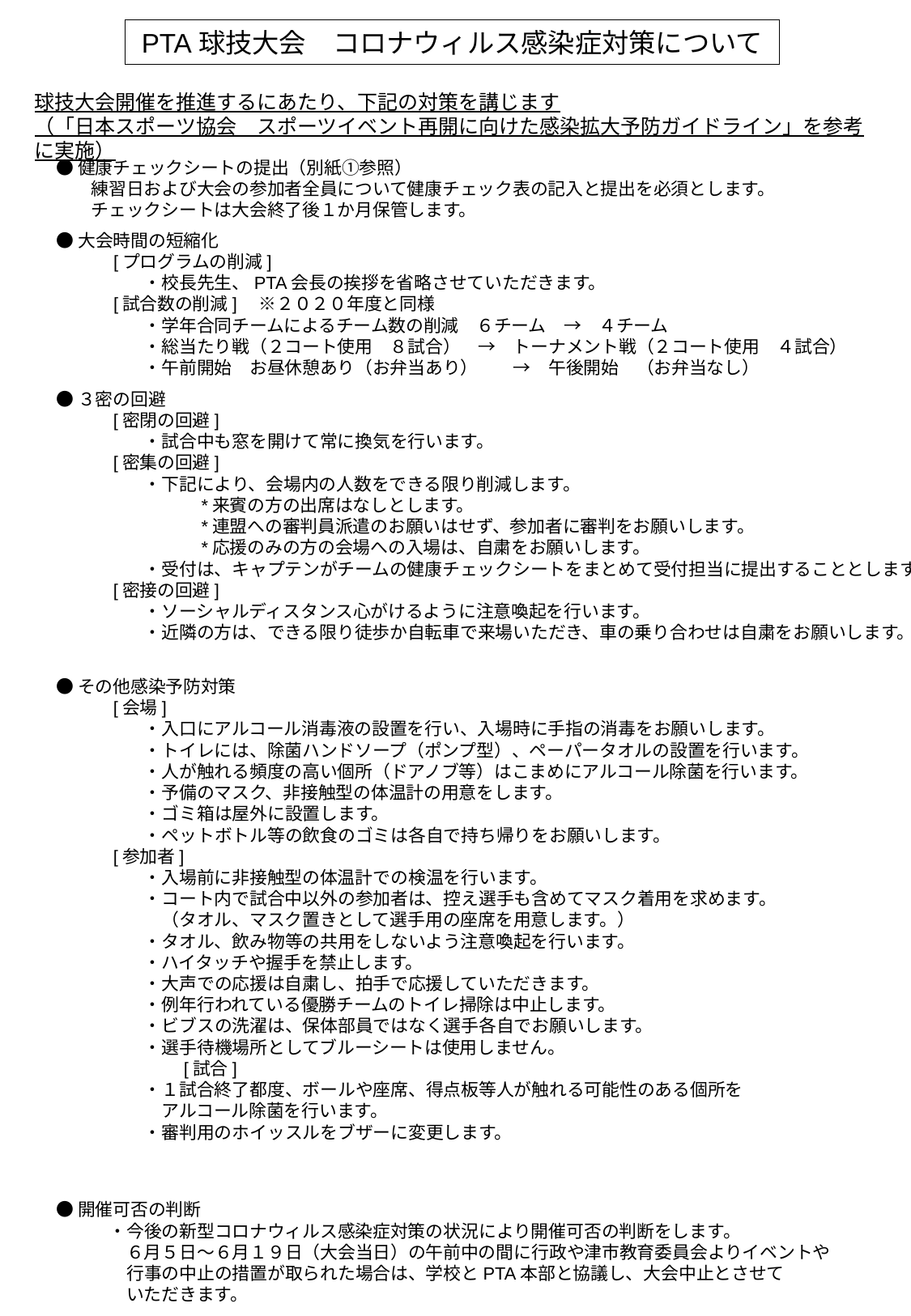

PTA球技大会　コロナウィルス感染症対策について
球技大会開催を推進するにあたり、下記の対策を講じます
（「日本スポーツ協会　スポーツイベント再開に向けた感染拡大予防ガイドライン」を参考に実施）
●健康チェックシートの提出（別紙①参照）
　　練習日および大会の参加者全員について健康チェック表の記入と提出を必須とします。
　　チェックシートは大会終了後１か月保管します。
●大会時間の短縮化
　　　[プログラムの削減]
　　　　　・校長先生、PTA会長の挨拶を省略させていただきます。
　　　[試合数の削減]　※２０２０年度と同様
　　　　　・学年合同チームによるチーム数の削減　６チーム　→　４チーム
　　　　　・総当たり戦（２コート使用　８試合）　→　トーナメント戦（２コート使用　４試合）
　　　　　・午前開始　お昼休憩あり（お弁当あり）　　→　午後開始　（お弁当なし）
●３密の回避
　　　[密閉の回避]
　　　　　・試合中も窓を開けて常に換気を行います。
　　　[密集の回避]
　　　　　・下記により、会場内の人数をできる限り削減します。
　　　　　　　　*来賓の方の出席はなしとします。
　　　　　　　　*連盟への審判員派遣のお願いはせず、参加者に審判をお願いします。
　　　　　　　　*応援のみの方の会場への入場は、自粛をお願いします。
　　　　　・受付は、キャプテンがチームの健康チェックシートをまとめて受付担当に提出することとします。
　　　[密接の回避]
　　　　　・ソーシャルディスタンス心がけるように注意喚起を行います。
　　　　　・近隣の方は、できる限り徒歩か自転車で来場いただき、車の乗り合わせは自粛をお願いします。
●その他感染予防対策
　　　[会場]
　　　　　・入口にアルコール消毒液の設置を行い、入場時に手指の消毒をお願いします。
　　　　　・トイレには、除菌ハンドソープ（ポンプ型）、ペーパータオルの設置を行います。
　　　　　・人が触れる頻度の高い個所（ドアノブ等）はこまめにアルコール除菌を行います。
　　　　　・予備のマスク、非接触型の体温計の用意をします。
　　　　　・ゴミ箱は屋外に設置します。
　　　　　・ペットボトル等の飲食のゴミは各自で持ち帰りをお願いします。
　　　[参加者]
　　　　　・入場前に非接触型の体温計での検温を行います。
　　　　　・コート内で試合中以外の参加者は、控え選手も含めてマスク着用を求めます。
　　　　　　（タオル、マスク置きとして選手用の座席を用意します。）
　　　　　・タオル、飲み物等の共用をしないよう注意喚起を行います。
　　　　　・ハイタッチや握手を禁止します。
　　　　　・大声での応援は自粛し、拍手で応援していただきます。
　　　　　・例年行われている優勝チームのトイレ掃除は中止します。
　　　　　・ビブスの洗濯は、保体部員ではなく選手各自でお願いします。
　　　　　・選手待機場所としてブルーシートは使用しません。
　　　　　　　[試合]
　　　　　・１試合終了都度、ボールや座席、得点板等人が触れる可能性のある個所を
　　　　　　アルコール除菌を行います。
　　　　　・審判用のホイッスルをブザーに変更します。
●開催可否の判断
　　　・今後の新型コロナウィルス感染症対策の状況により開催可否の判断をします。
　　　　６月５日～６月１９日（大会当日）の午前中の間に行政や津市教育委員会よりイベントや
　　　　行事の中止の措置が取られた場合は、学校とPTA本部と協議し、大会中止とさせて
　　　　いただきます。